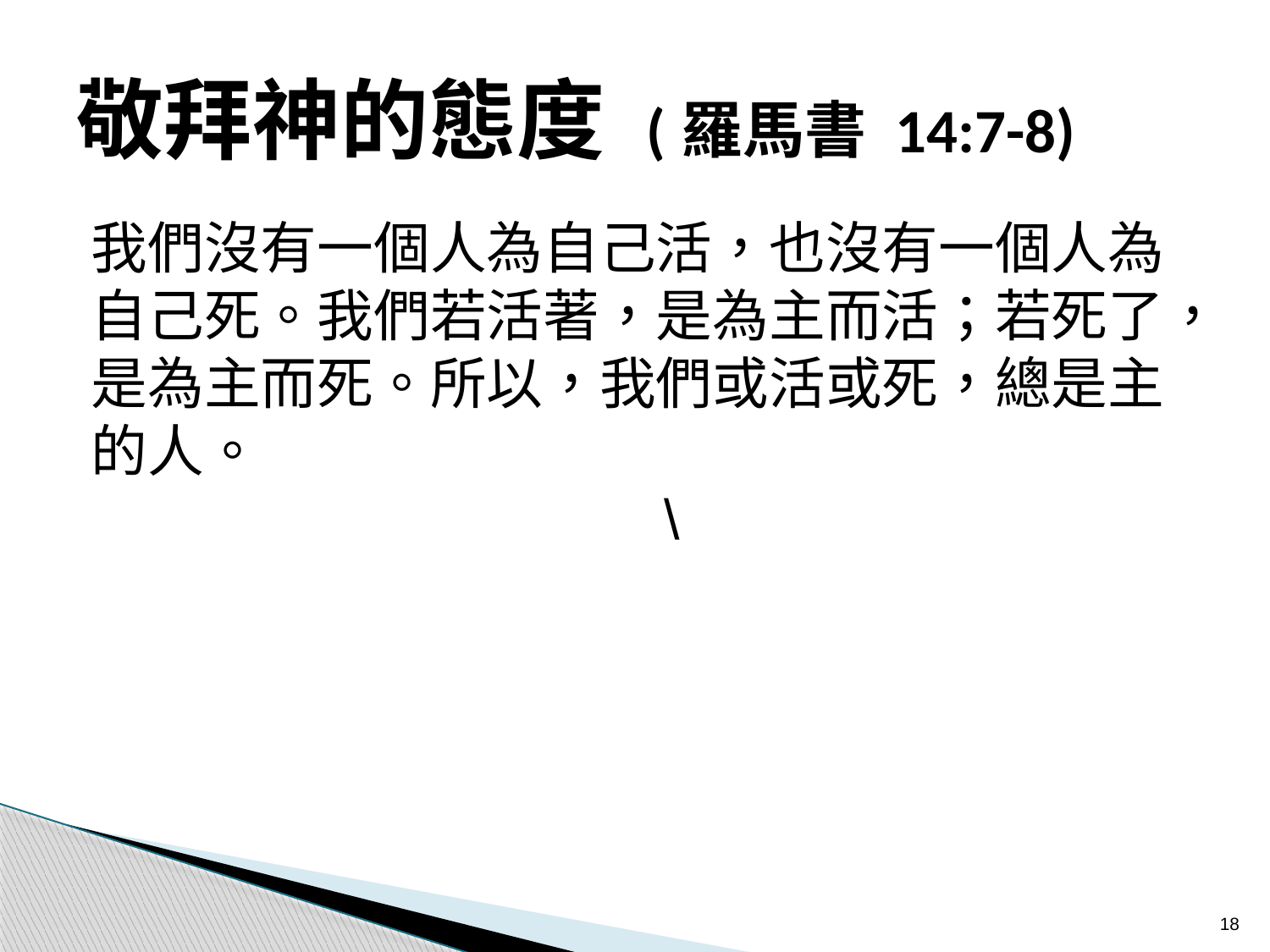

# 敬拜神的態度 (羅馬書 14:7-8)
我們沒有一個人為自己活，也沒有一個人為自己死。我們若活著，是為主而活；若死了，是為主而死。所以，我們或活或死，總是主的人。
	\
18